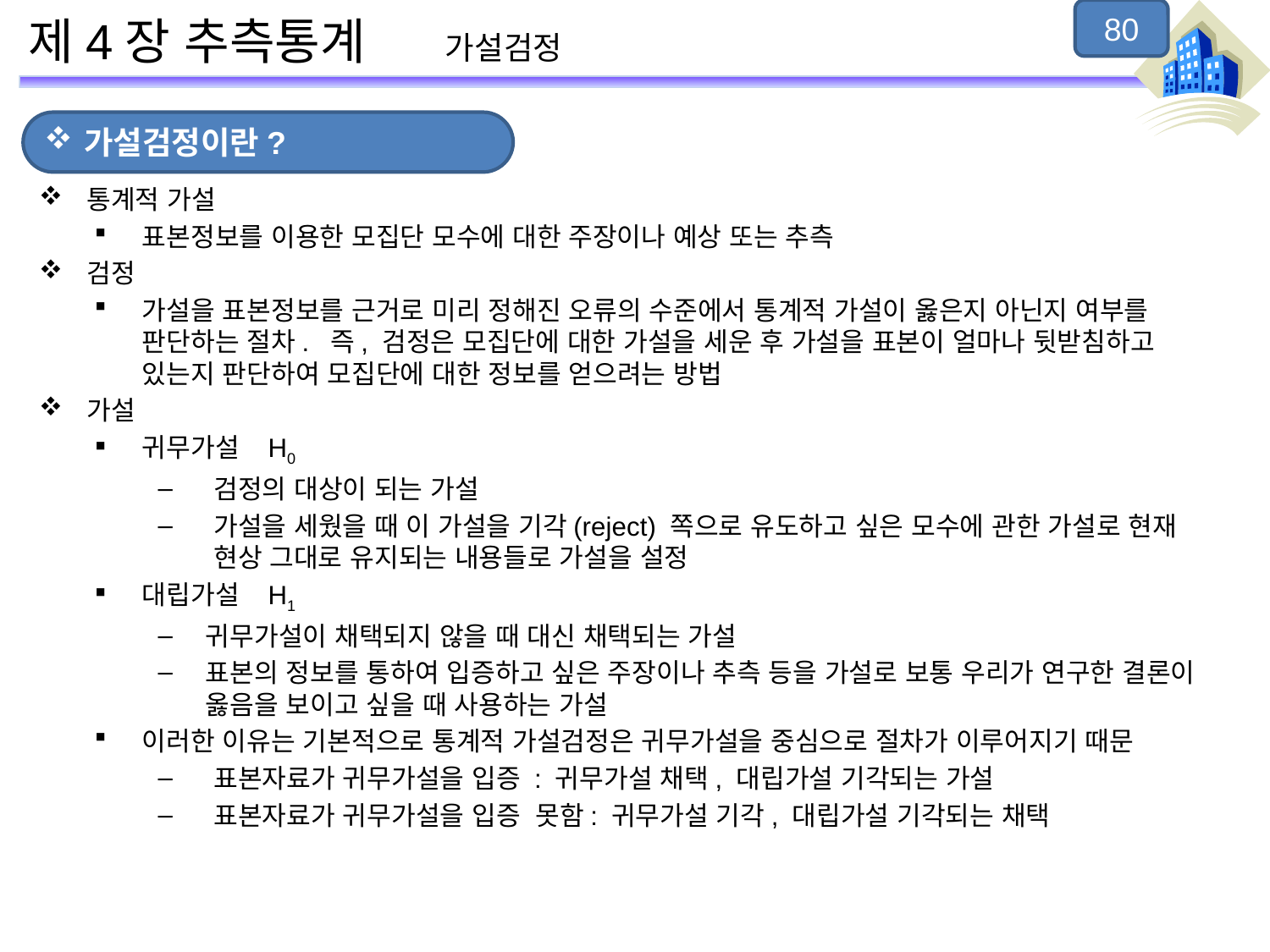

80
# 제4장 추측통계         가설검정
가설검정이란?
통계적 가설
표본정보를 이용한 모집단 모수에 대한 주장이나 예상 또는 추측
검정
가설을 표본정보를 근거로 미리 정해진 오류의 수준에서 통계적 가설이 옳은지 아닌지 여부를 판단하는 절차.  즉, 검정은 모집단에 대한 가설을 세운 후 가설을 표본이 얼마나 뒷받침하고 있는지 판단하여 모집단에 대한 정보를 얻으려는 방법
가설
귀무가설   H0
검정의 대상이 되는 가설
가설을 세웠을 때 이 가설을 기각(reject) 쪽으로 유도하고 싶은 모수에 관한 가설로 현재 현상 그대로 유지되는 내용들로 가설을 설정
대립가설   H1
귀무가설이 채택되지 않을 때 대신 채택되는 가설
표본의 정보를 통하여 입증하고 싶은 주장이나 추측 등을 가설로 보통 우리가 연구한 결론이 옳음을 보이고 싶을 때 사용하는 가설
이러한 이유는 기본적으로 통계적 가설검정은 귀무가설을 중심으로 절차가 이루어지기 때문
표본자료가 귀무가설을 입증 : 귀무가설 채택, 대립가설 기각되는 가설
표본자료가 귀무가설을 입증  못함: 귀무가설 기각, 대립가설 기각되는 채택